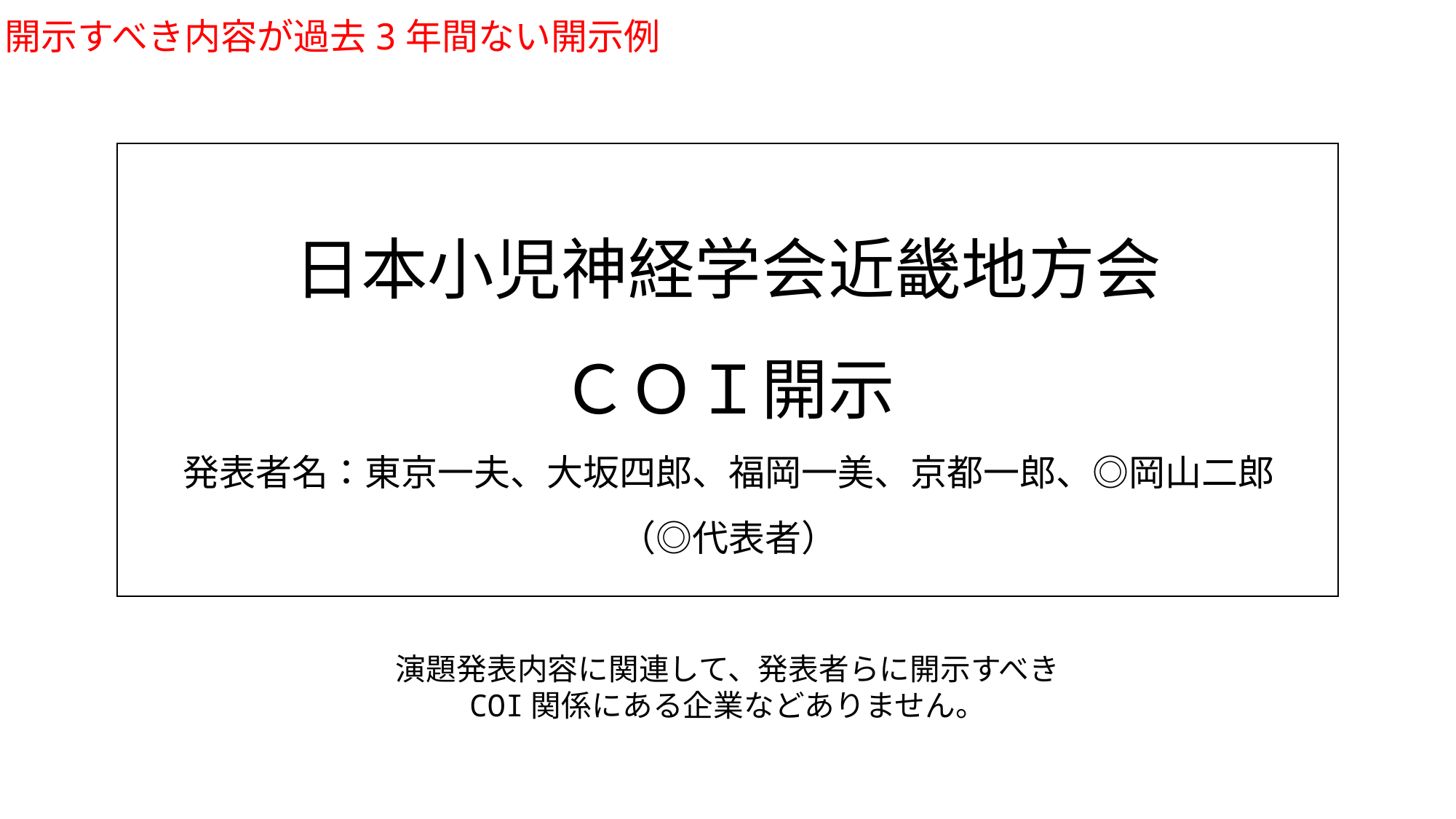

開示すべき内容が過去3年間ない開示例

日本小児神経学会近畿地方会
ＣＯＩ開示
発表者名：東京一夫、大坂四郎、福岡一美、京都一郎、◎岡山二郎
（◎代表者）
演題発表内容に関連して、発表者らに開示すべき
COI関係にある企業などありません。